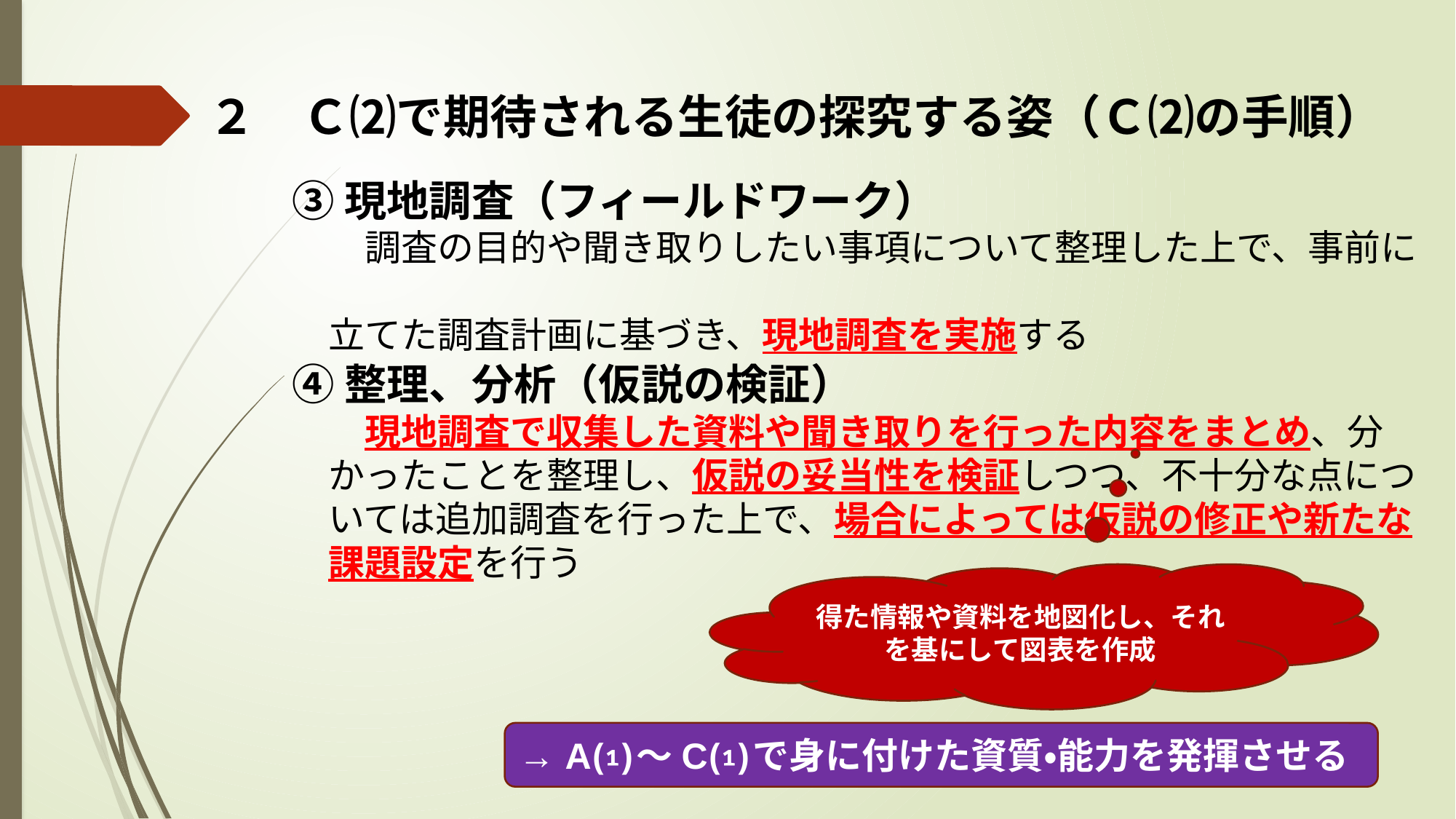

２　Ｃ⑵で期待される生徒の探究する姿（Ｃ⑵の手順）
③現地調査（フィールドワーク）
　　調査の目的や聞き取りしたい事項について整理した上で、事前に
　立てた調査計画に基づき、現地調査を実施する
④整理、分析（仮説の検証）
　　現地調査で収集した資料や聞き取りを行った内容をまとめ、分
　かったことを整理し、仮説の妥当性を検証しつつ、不十分な点につ
　いては追加調査を行った上で、場合によっては仮説の修正や新たな
　課題設定を行う
得た情報や資料を地図化し、それを基にして図表を作成
→ A⑴～C⑴で身に付けた資質・能力を発揮させる